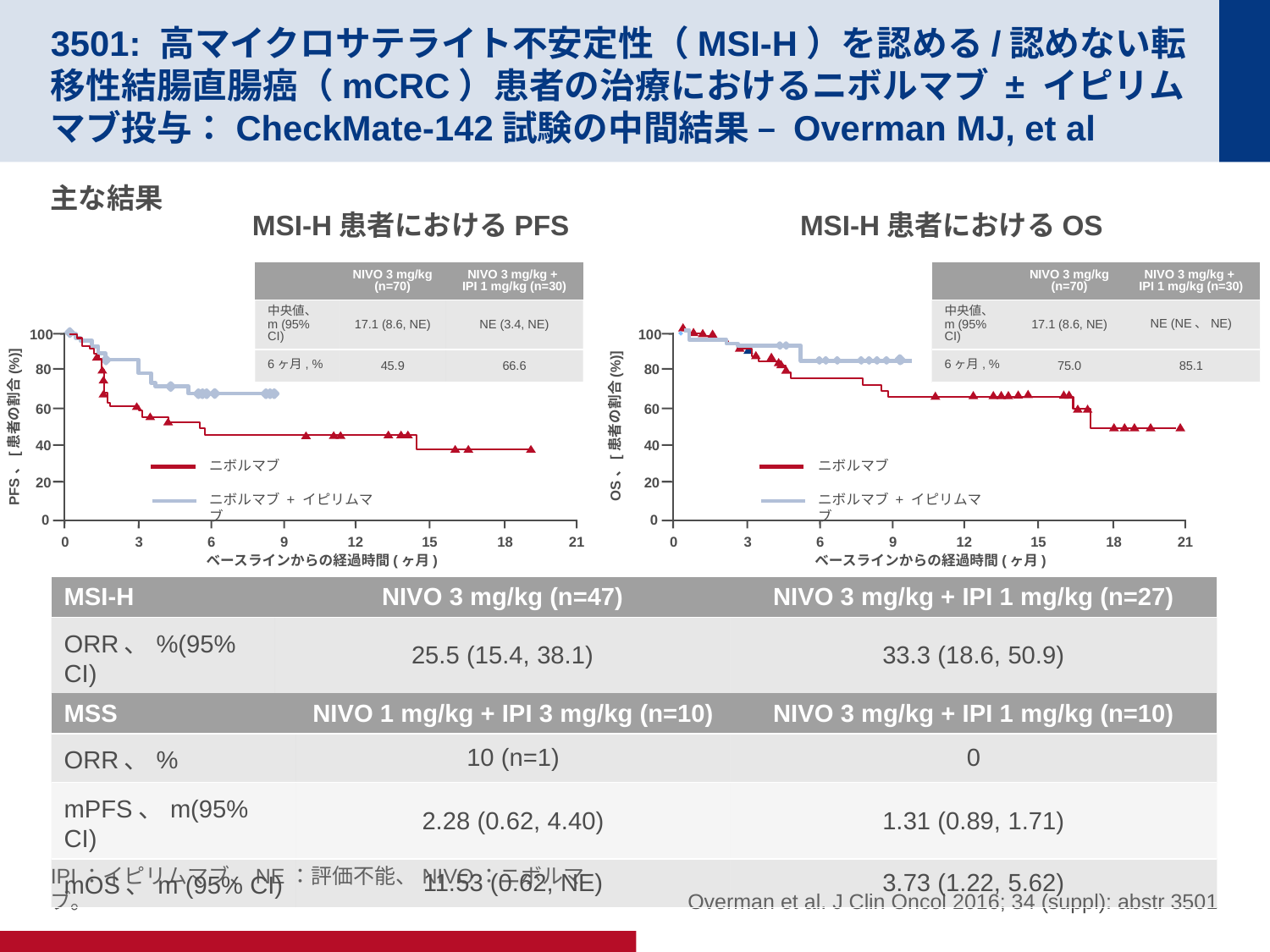

# 3501: 高マイクロサテライト不安定性（MSI-H）を認める/認めない転移性結腸直腸癌（mCRC）患者の治療におけるニボルマブ ± イピリムマブ投与：CheckMate-142試験の中間結果 – Overman MJ, et al
主な結果

MSI-H患者におけるPFS
MSI-H患者におけるOS
|  | NIVO 3 mg/kg (n=70) | NIVO 3 mg/kg + IPI 1 mg/kg (n=30) |
| --- | --- | --- |
| 中央値、m (95% CI) | 17.1 (8.6, NE) | NE (3.4, NE) |
| 6ヶ月, % | 45.9 | 66.6 |
|  | NIVO 3 mg/kg (n=70) | NIVO 3 mg/kg + IPI 1 mg/kg (n=30) |
| --- | --- | --- |
| 中央値、m (95% CI) | 17.1 (8.6, NE) | NE (NE、NE) |
| 6ヶ月, % | 75.0 | 85.1 |

100

80

60

PFS、[患者の割合(%)]

40

ニボルマブ
ニボルマブ + イピリムマブ
20

0

0
3
6
9
12
15
18
21
ベースラインからの経過時間(ヶ月)
100

80

60

OS、[患者の割合(%)]

40

ニボルマブ
ニボルマブ + イピリムマブ
20

0

0
3
6
9
12
15
18
21
ベースラインからの経過時間(ヶ月)
| MSI-H | NIVO 3 mg/kg (n=47) | NIVO 3 mg/kg + IPI 1 mg/kg (n=27) |
| --- | --- | --- |
| ORR、%(95% CI) | 25.5 (15.4, 38.1) | 33.3 (18.6, 50.9) |
| MSS | NIVO 1 mg/kg + IPI 3 mg/kg (n=10) | NIVO 3 mg/kg + IPI 1 mg/kg (n=10) |
| --- | --- | --- |
| ORR、% | 10 (n=1) | 0 |
| mPFS、m(95% CI) | 2.28 (0.62, 4.40) | 1.31 (0.89, 1.71) |
| mOS、m (95% CI) | 11.53 (0.62, NE) | 3.73 (1.22, 5.62) |
 Overman et al. J Clin Oncol 2016; 34 (suppl): abstr 3501
IPI：イピリムマブ、NE：評価不能、NIVO：ニボルマブ。